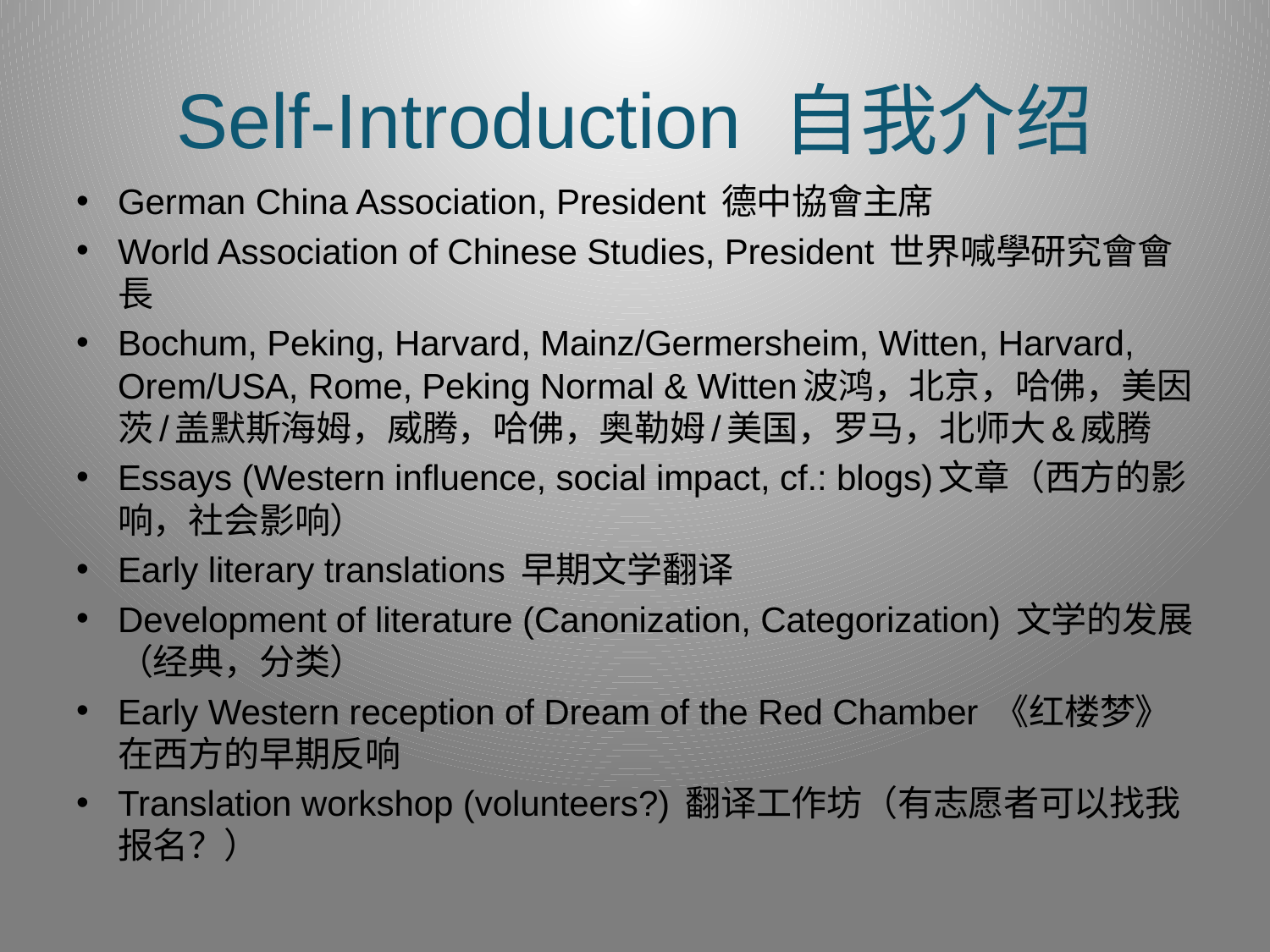

# Self-Introduction 自我介绍
German China Association, President 德中協會主席
World Association of Chinese Studies, President 世界喊學研究會會長
Bochum, Peking, Harvard, Mainz/Germersheim, Witten, Harvard, Orem/USA, Rome, Peking Normal & Witten波鸿，北京，哈佛，美因茨/盖默斯海姆，威腾，哈佛，奥勒姆/美国，罗马，北师大&威腾
Essays (Western influence, social impact, cf.: blogs)文章（西方的影响，社会影响）
Early literary translations 早期文学翻译
Development of literature (Canonization, Categorization) 文学的发展（经典，分类）
Early Western reception of Dream of the Red Chamber 《红楼梦》在西方的早期反响
Translation workshop (volunteers?) 翻译工作坊（有志愿者可以找我报名？）